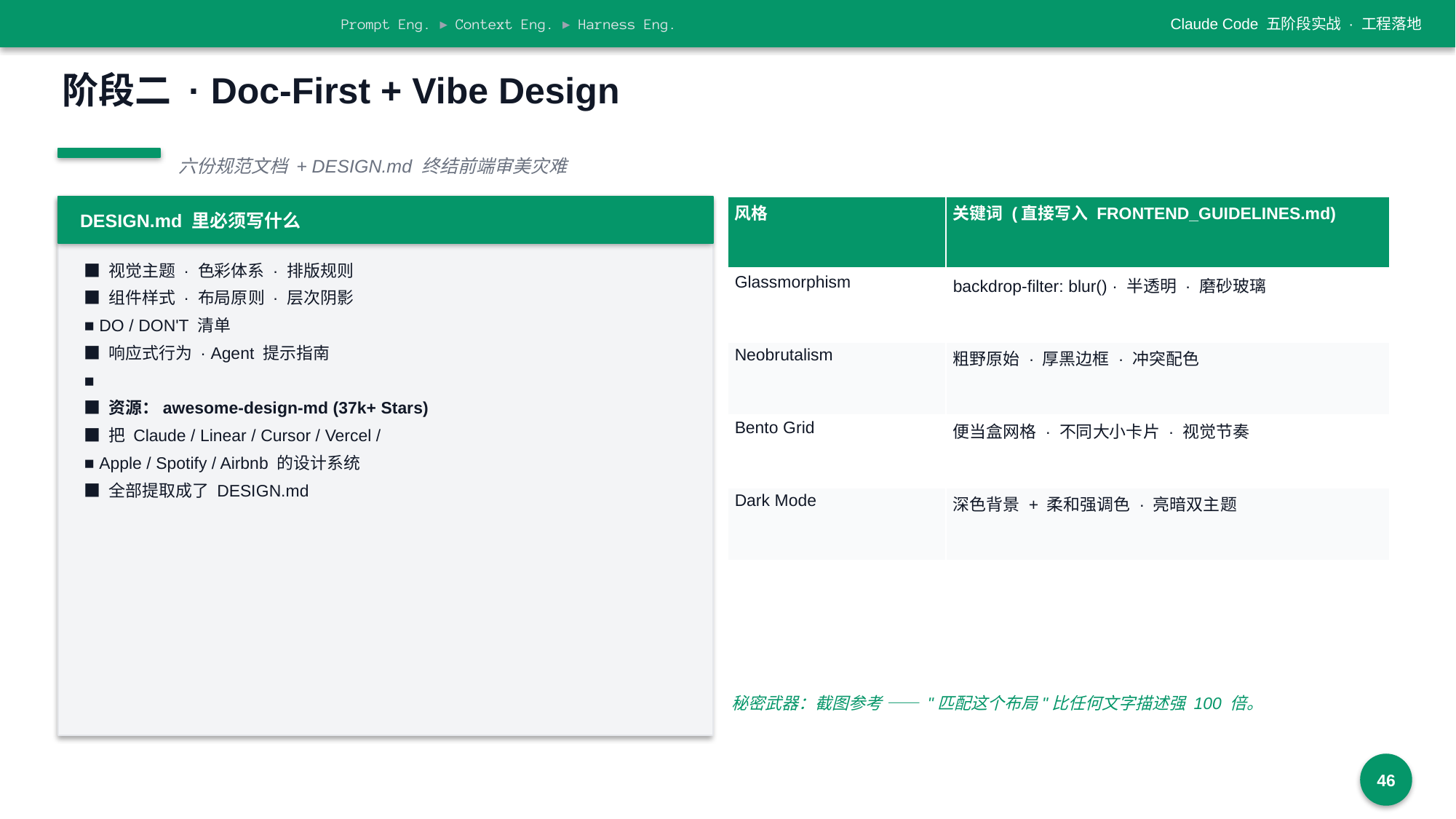

Prompt Eng.  ▸  Context Eng.  ▸  Harness Eng.
Claude Code 五阶段实战 · 工程落地
阶段二 · Doc-First + Vibe Design
六份规范文档 + DESIGN.md 终结前端审美灾难

DESIGN.md 里必须写什么
| 风格 | 关键词 (直接写入 FRONTEND\_GUIDELINES.md) |
| --- | --- |
| Glassmorphism | backdrop-filter: blur() · 半透明 · 磨砂玻璃 |
| Neobrutalism | 粗野原始 · 厚黑边框 · 冲突配色 |
| Bento Grid | 便当盒网格 · 不同大小卡片 · 视觉节奏 |
| Dark Mode | 深色背景 + 柔和强调色 · 亮暗双主题 |
■ 视觉主题 · 色彩体系 · 排版规则
■ 组件样式 · 布局原则 · 层次阴影
■ DO / DON'T 清单
■ 响应式行为 · Agent 提示指南
■
■ 资源：awesome-design-md (37k+ Stars)
■ 把 Claude / Linear / Cursor / Vercel /
■ Apple / Spotify / Airbnb 的设计系统
■ 全部提取成了 DESIGN.md
秘密武器：截图参考 —— "匹配这个布局"比任何文字描述强 100 倍。

46